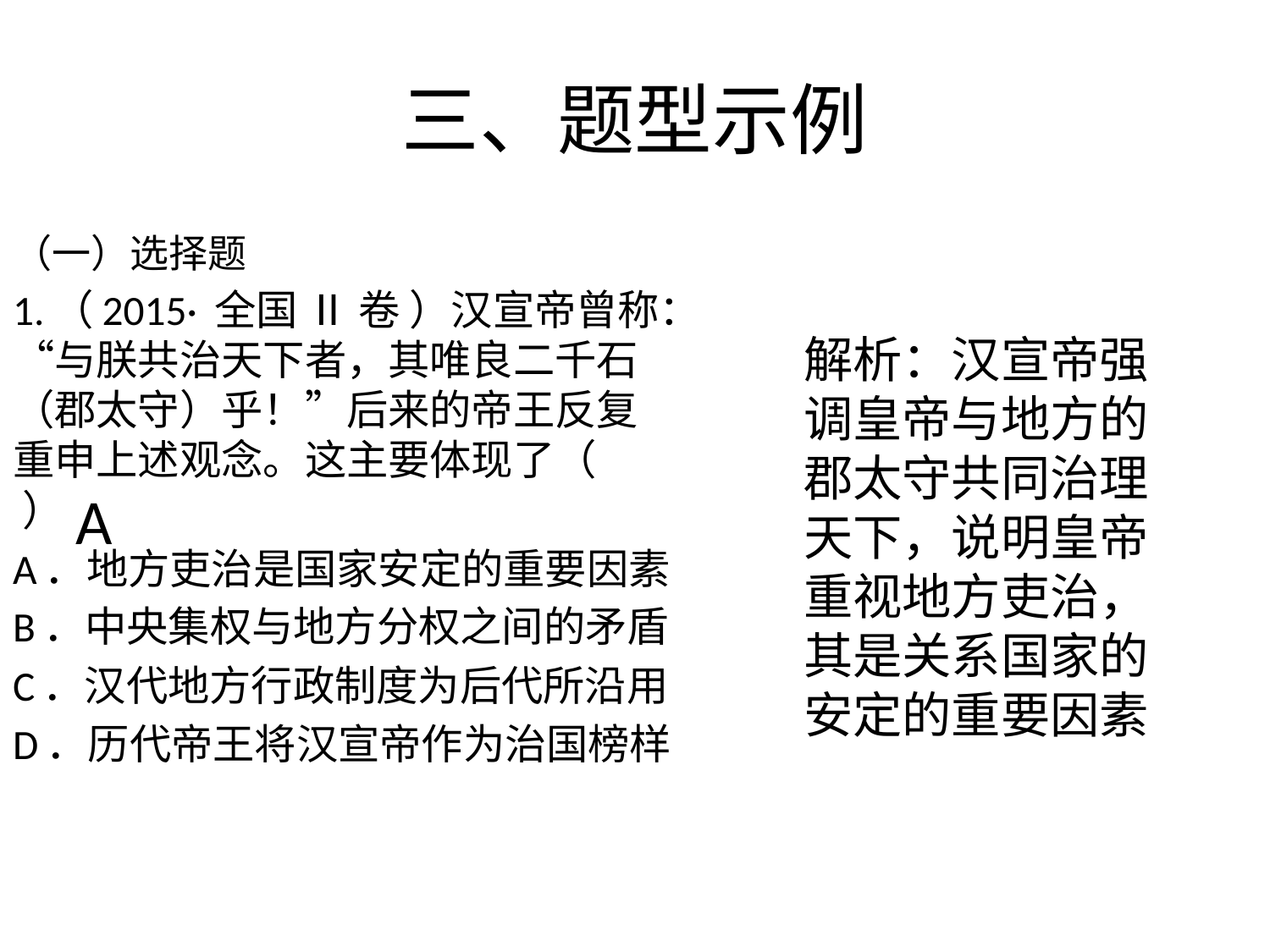

# 三、题型示例
（一）选择题
1.（2015· 全国 Ⅱ 卷 ）汉宣帝曾称：“与朕共治天下者，其唯良二千石（郡太守）乎！”后来的帝王反复重申上述观念。这主要体现了（        ）
A．地方吏治是国家安定的重要因素
B．中央集权与地方分权之间的矛盾
C．汉代地方行政制度为后代所沿用
D．历代帝王将汉宣帝作为治国榜样
解析：汉宣帝强调皇帝与地方的郡太守共同治理天下，说明皇帝重视地方吏治，其是关系国家的安定的重要因素
A